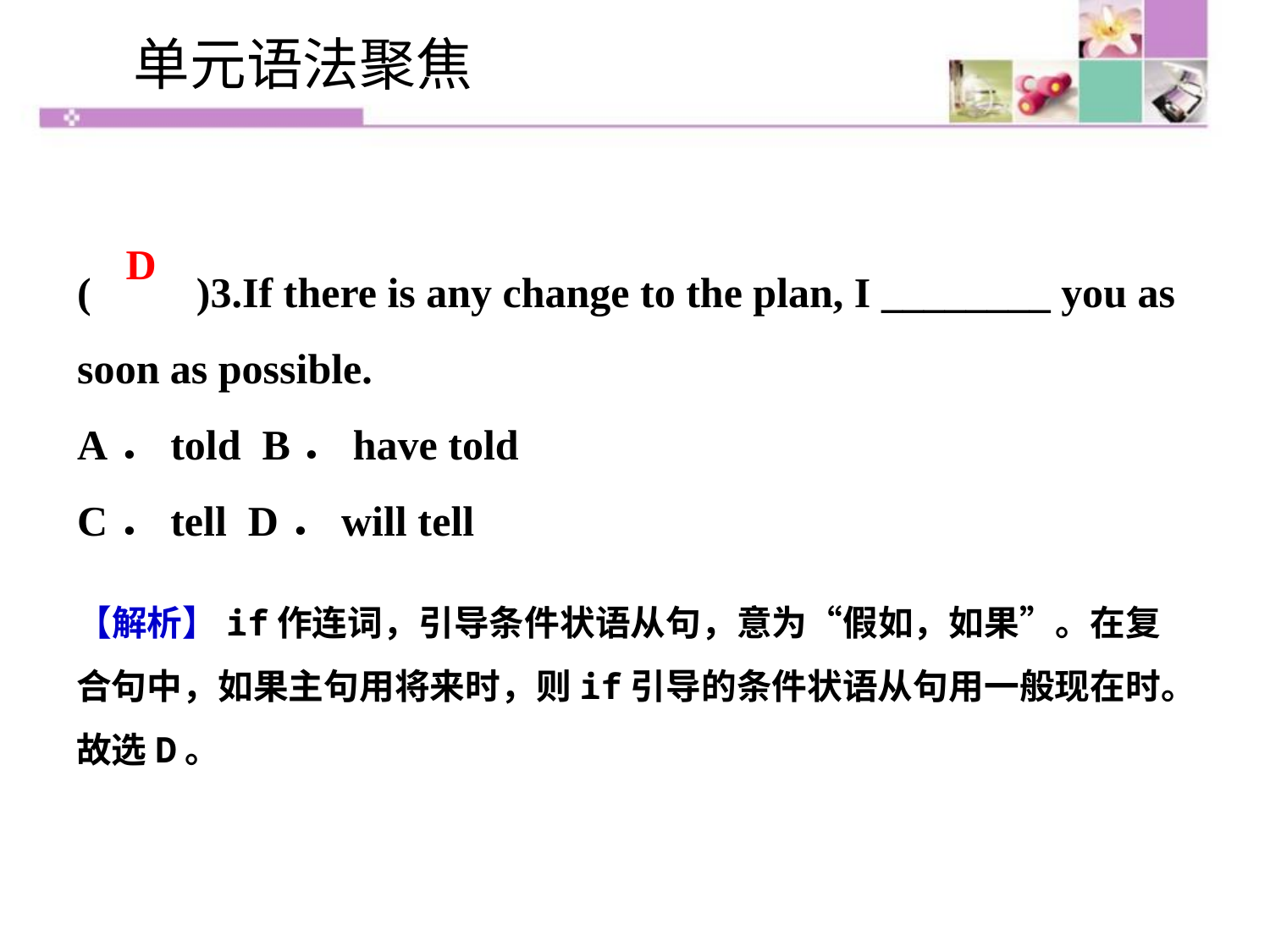

单元语法聚焦
D
(　　)3.If there is any change to the plan, I ________ you as soon as possible.
A．told  B．have told
C．tell  D．will tell
【解析】if作连词，引导条件状语从句，意为“假如，如果”。在复合句中，如果主句用将来时，则if引导的条件状语从句用一般现在时。故选D。